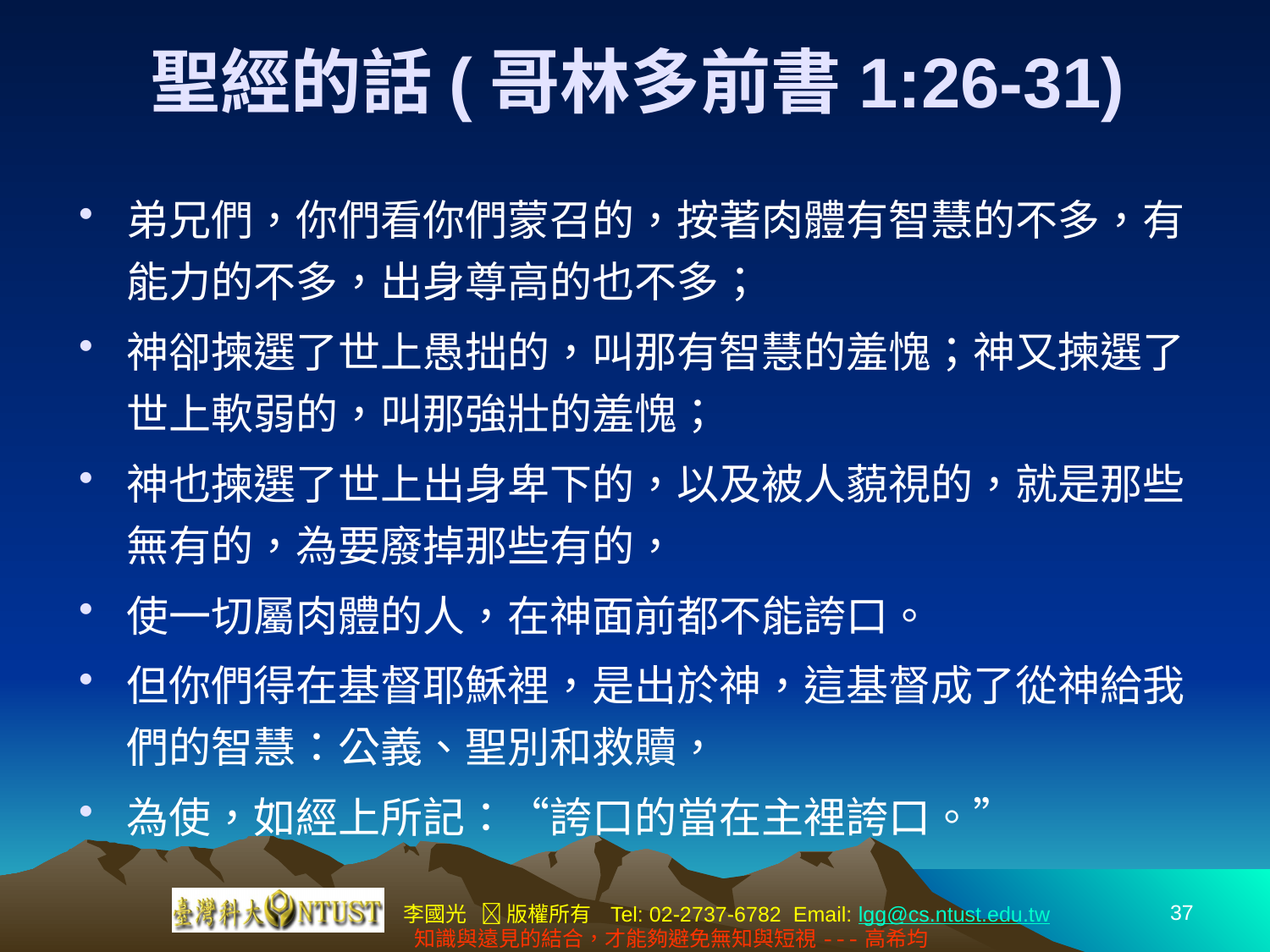

# 聖經的話(哥林多前書1:26-31)
弟兄們，你們看你們蒙召的，按著肉體有智慧的不多，有能力的不多，出身尊高的也不多；
神卻揀選了世上愚拙的，叫那有智慧的羞愧；神又揀選了世上軟弱的，叫那強壯的羞愧；
神也揀選了世上出身卑下的，以及被人藐視的，就是那些無有的，為要廢掉那些有的，
使一切屬肉體的人，在神面前都不能誇口。
但你們得在基督耶穌裡，是出於神，這基督成了從神給我們的智慧：公義、聖別和救贖，
為使，如經上所記：“誇口的當在主裡誇口。”
37